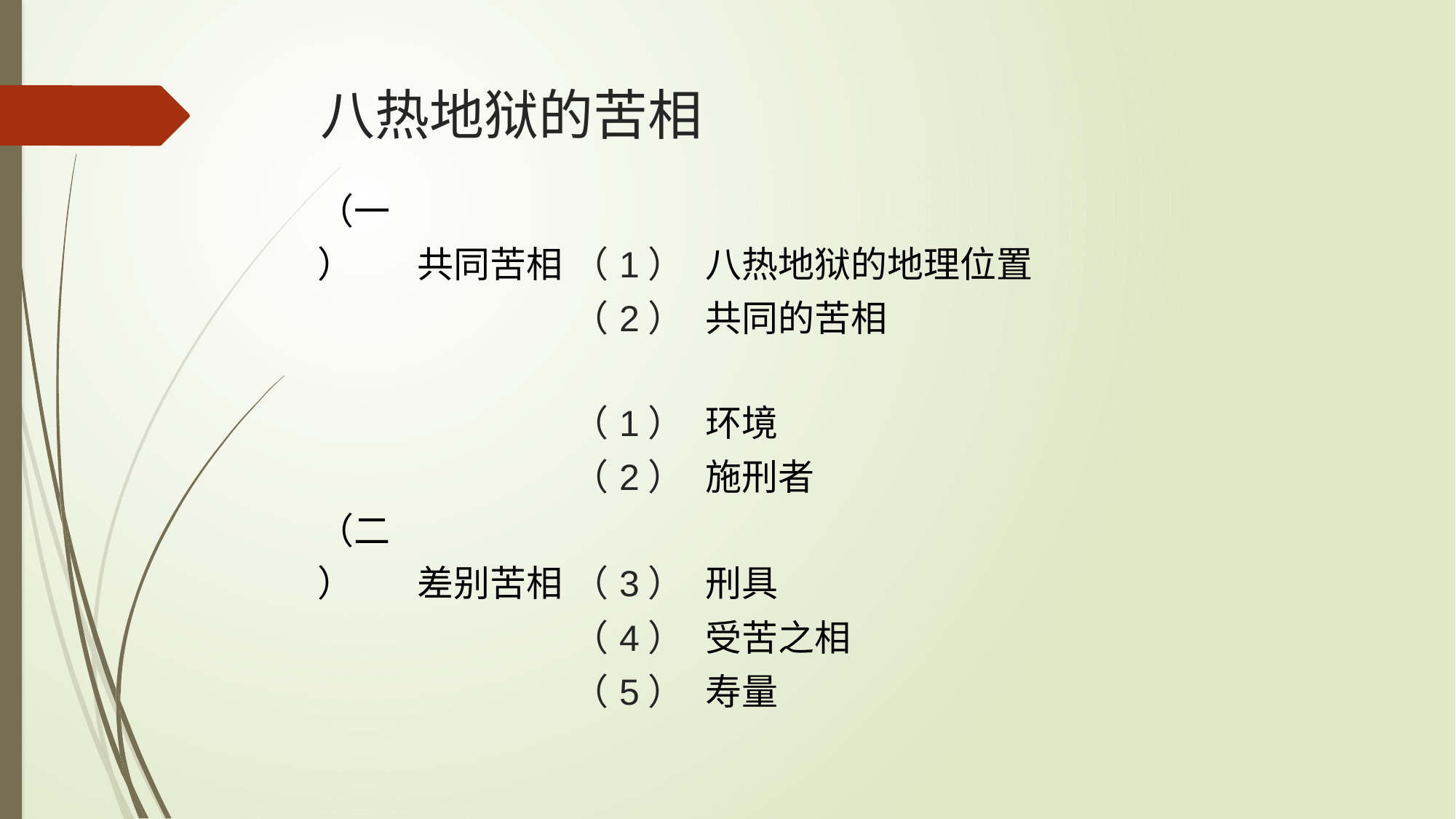

# 八热地狱的苦相
| （一） | 共同苦相 | （1） | 八热地狱的地理位置 |
| --- | --- | --- | --- |
|  |  | （2） | 共同的苦相 |
|  |  |  |  |
|  |  | （1） | 环境 |
|  |  | （2） | 施刑者 |
| （二） | 差别苦相 | （3） | 刑具 |
|  |  | （4） | 受苦之相 |
|  |  | （5） | 寿量 |